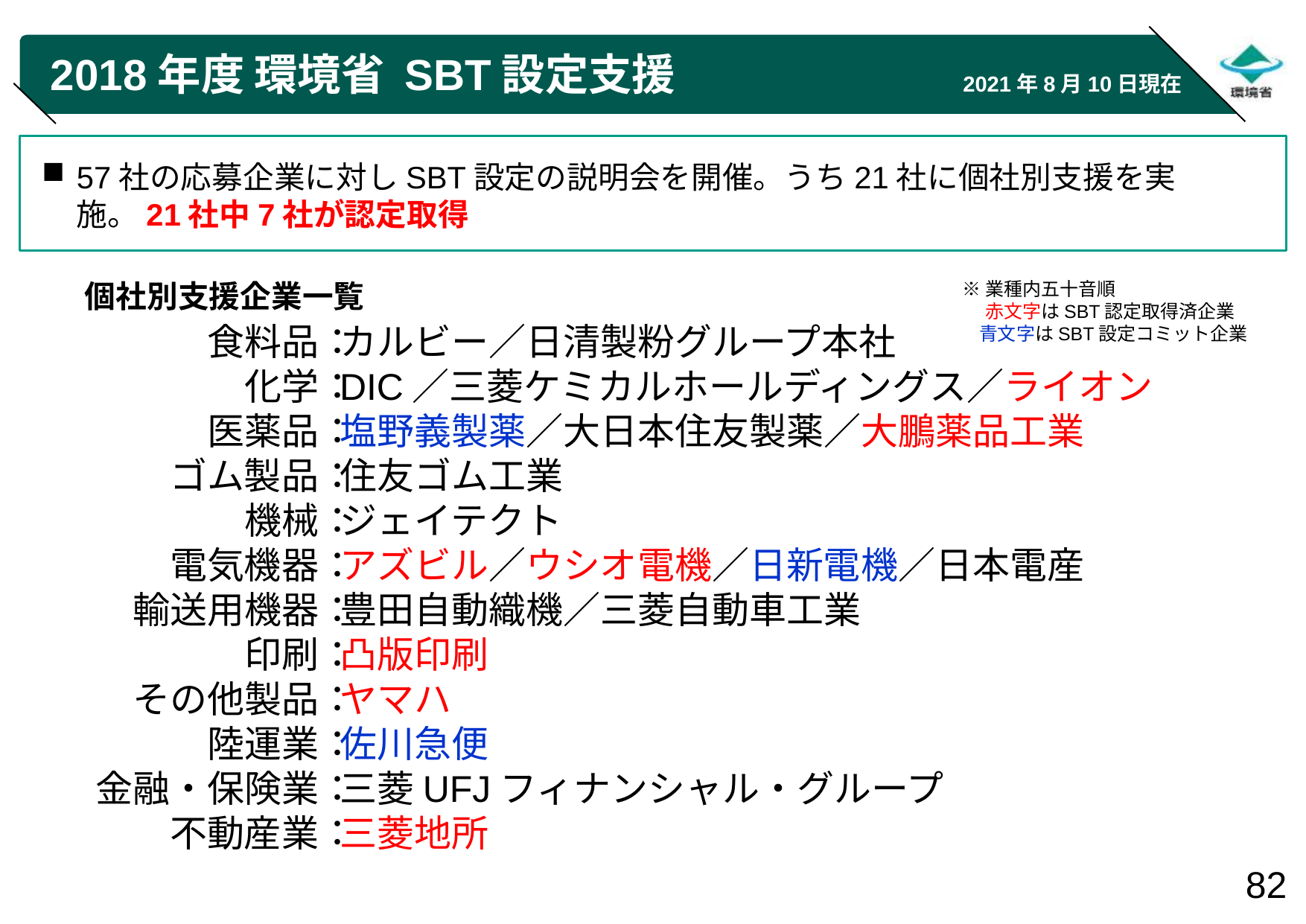

# 2018年度 環境省 SBT設定支援
2021年8月10日現在
57社の応募企業に対しSBT設定の説明会を開催。うち21社に個社別支援を実施。21社中7社が認定取得
個社別支援企業一覧
※業種内五十音順
　 赤文字はSBT認定取得済企業
   青文字はSBT設定コミット企業
食料品：
化学：
医薬品：
ゴム製品：
機械：
電気機器：
輸送用機器：
印刷：
その他製品：
陸運業：
金融・保険業：
不動産業：
カルビー／日清製粉グループ本社
DIC／三菱ケミカルホールディングス／ライオン
塩野義製薬／大日本住友製薬／大鵬薬品工業
住友ゴム工業
ジェイテクト
アズビル／ウシオ電機／日新電機／日本電産
豊田自動織機／三菱自動車工業
凸版印刷
ヤマハ
佐川急便
三菱UFJフィナンシャル・グループ
三菱地所